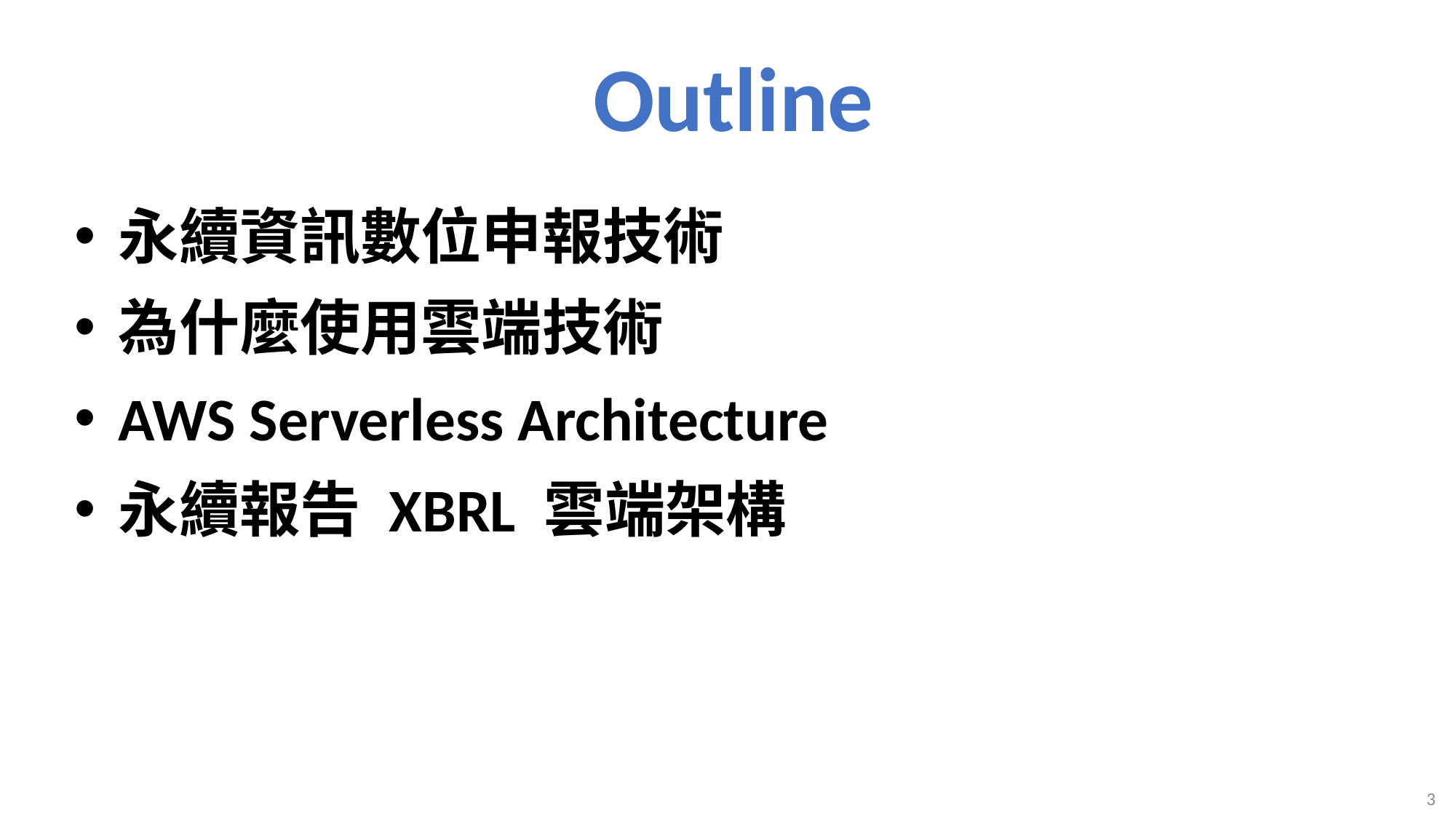

# Outline
永續資訊數位申報技術
為什麼使用雲端技術
AWS Serverless Architecture
永續報告 XBRL 雲端架構

3